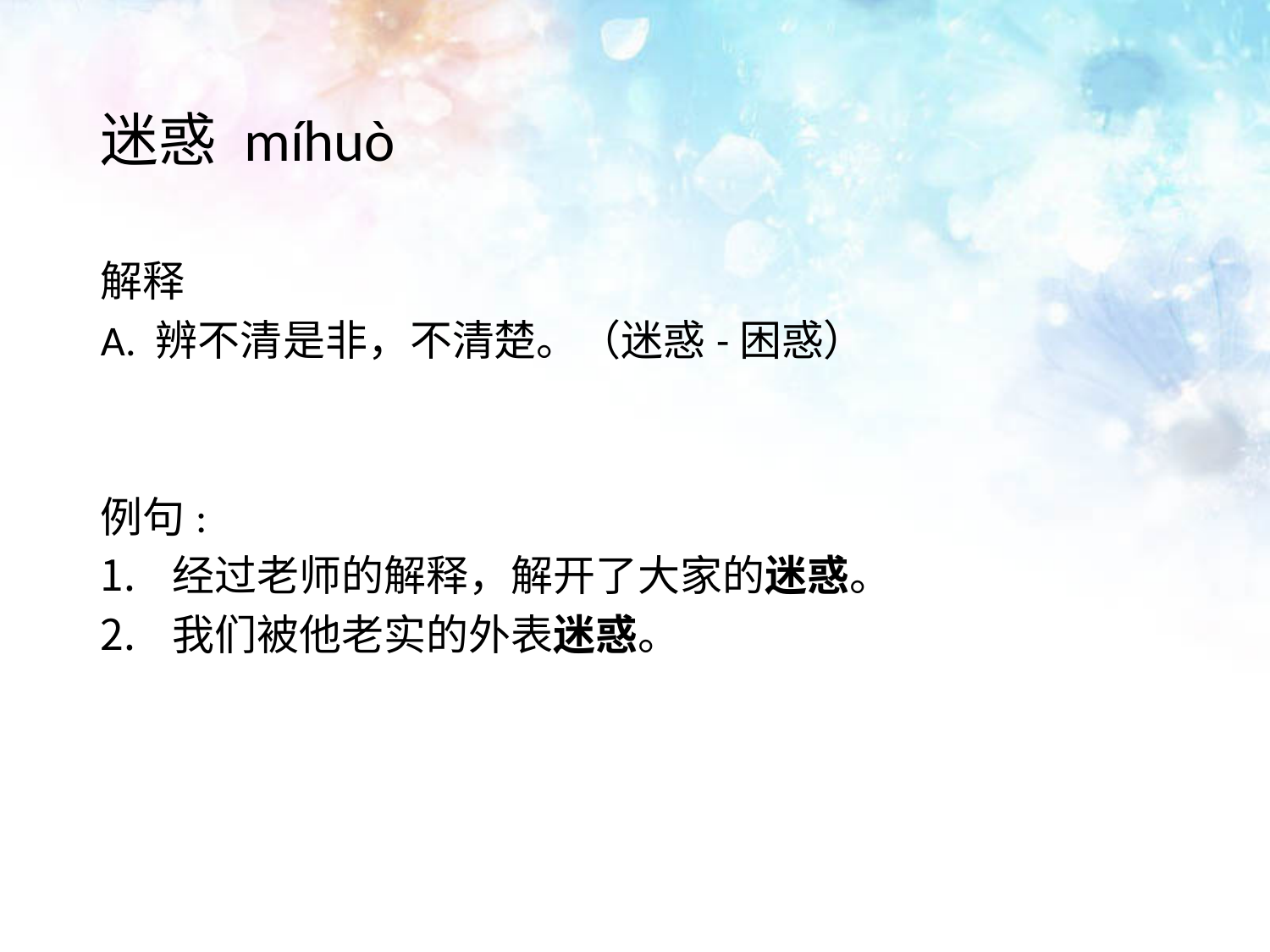

# 迷惑 míhuò
解释
A. 辨不清是非，不清楚。（迷惑-困惑）

例句:
经过老师的解释，解开了大家的迷惑。
我们被他老实的外表迷惑。